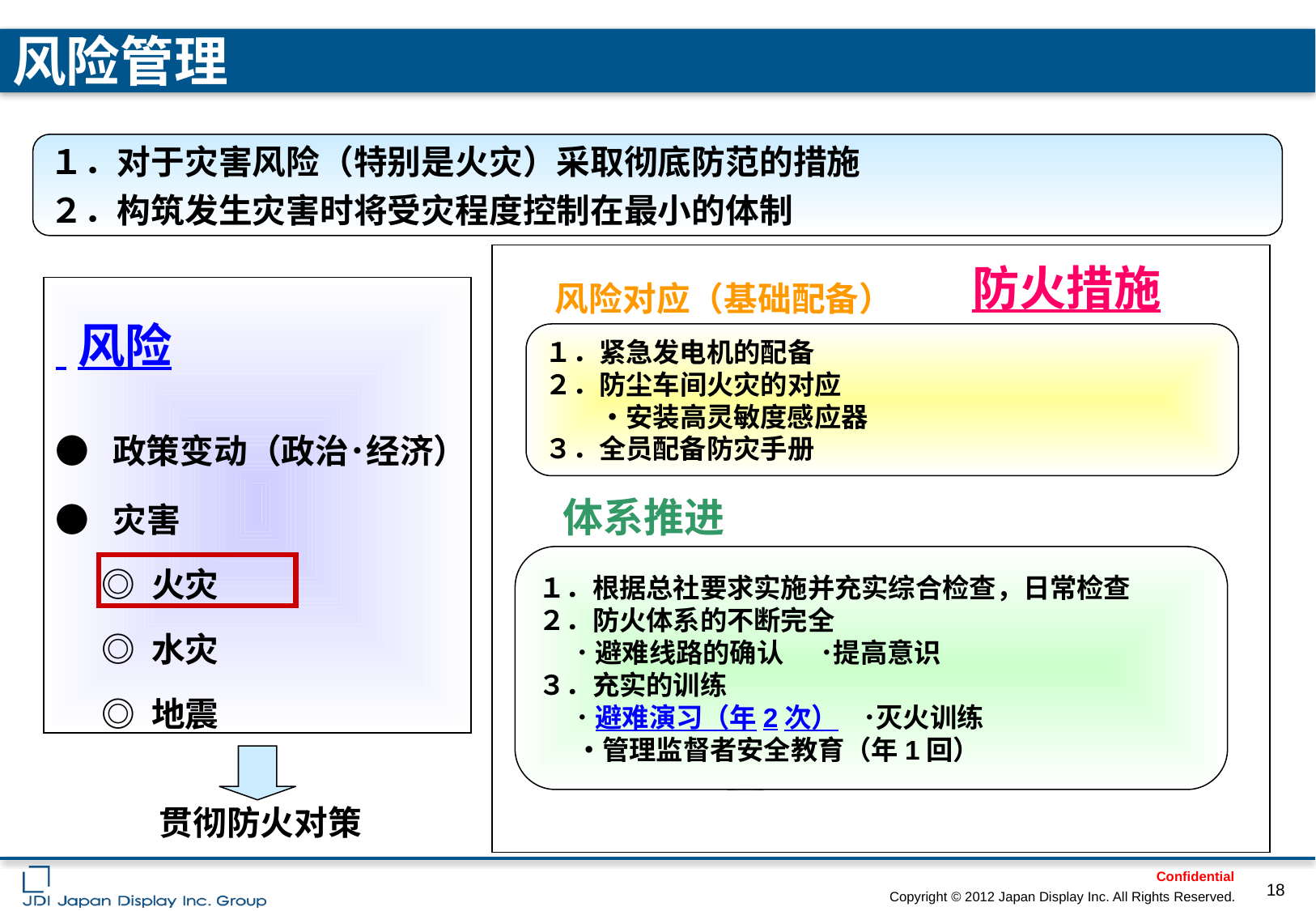

风险管理
１．对于灾害风险（特别是火灾）采取彻底防范的措施
２．构筑发生灾害时将受灾程度控制在最小的体制

防火措施
风险对应（基础配备）
 风险
●  政策变动（政治･经济）
●  灾害
      ◎ 火灾
      ◎ 水灾
      ◎ 地震
１．紧急发电机的配备
２．防尘车间火灾的对应
　　・安装高灵敏度感应器
３．全员配备防灾手册
体系推进
１．根据总社要求实施并充实综合检查，日常检查
２．防火体系的不断完全
     ･ 避难线路的确认      ･提高意识
３．充实的训练
     ･ 避难演习（年2次）    ･灭火训练
     ・管理监督者安全教育（年1回）

贯彻防火对策